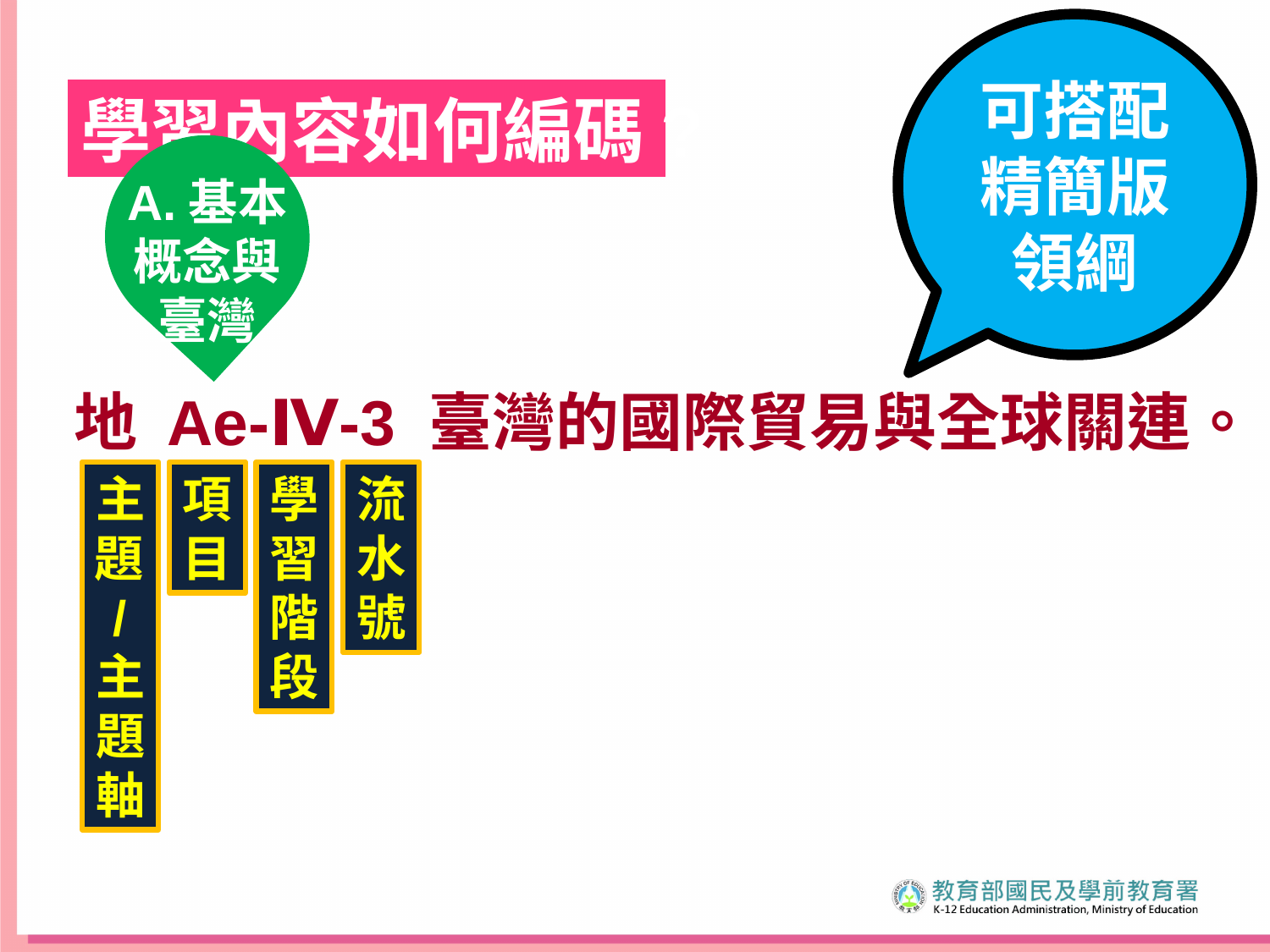

可搭配精簡版領綱
學習內容如何編碼?

A.基本概念與
臺灣
地 Ae-Ⅳ-3 臺灣的國際貿易與全球關連。
主題/
主題軸
項目
學習階段
流水號